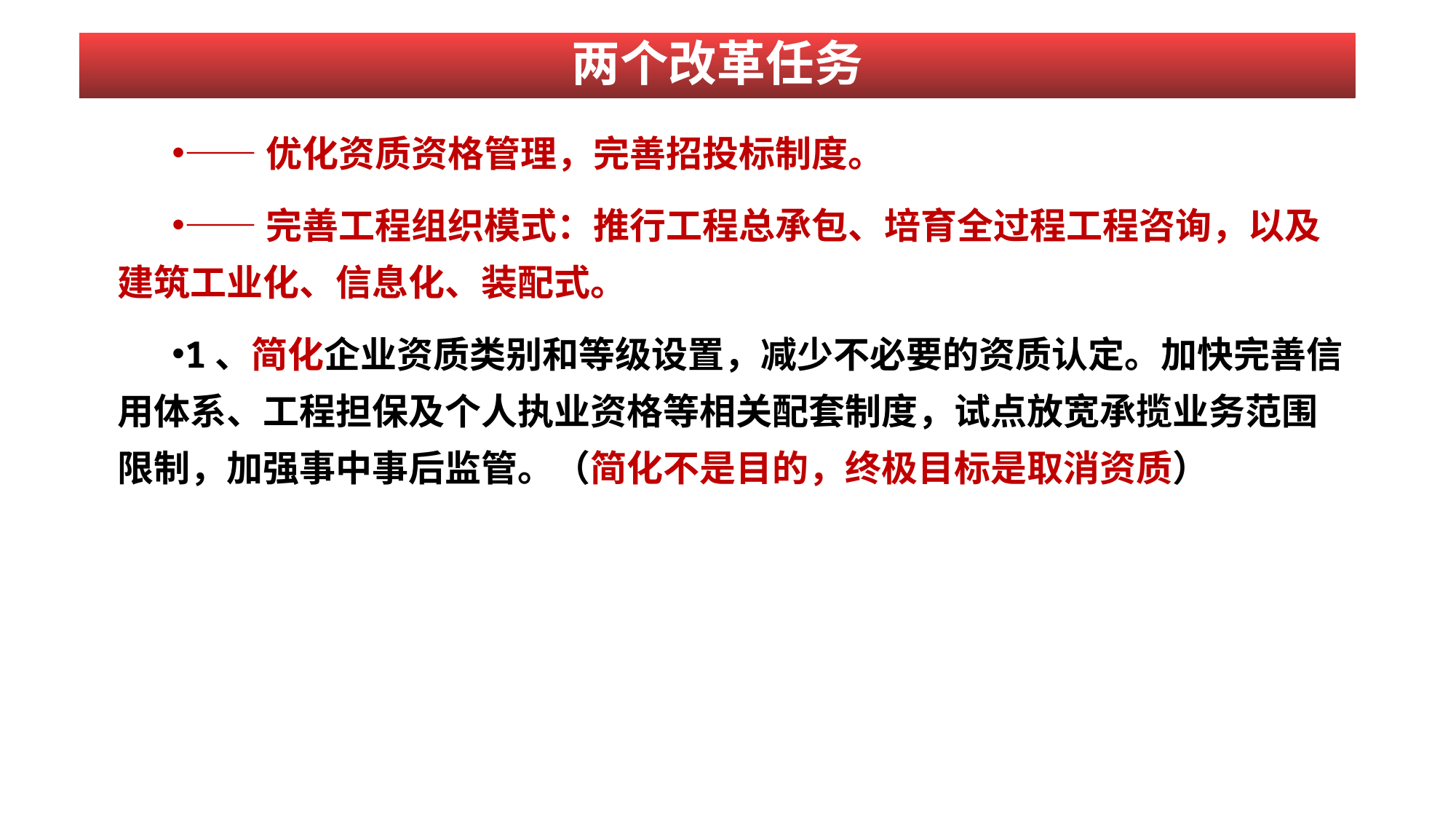

# 两个改革任务
——优化资质资格管理，完善招投标制度。
——完善工程组织模式：推行工程总承包、培育全过程工程咨询，以及建筑工业化、信息化、装配式。
1、简化企业资质类别和等级设置，减少不必要的资质认定。加快完善信用体系、工程担保及个人执业资格等相关配套制度，试点放宽承揽业务范围限制，加强事中事后监管。（简化不是目的，终极目标是取消资质）